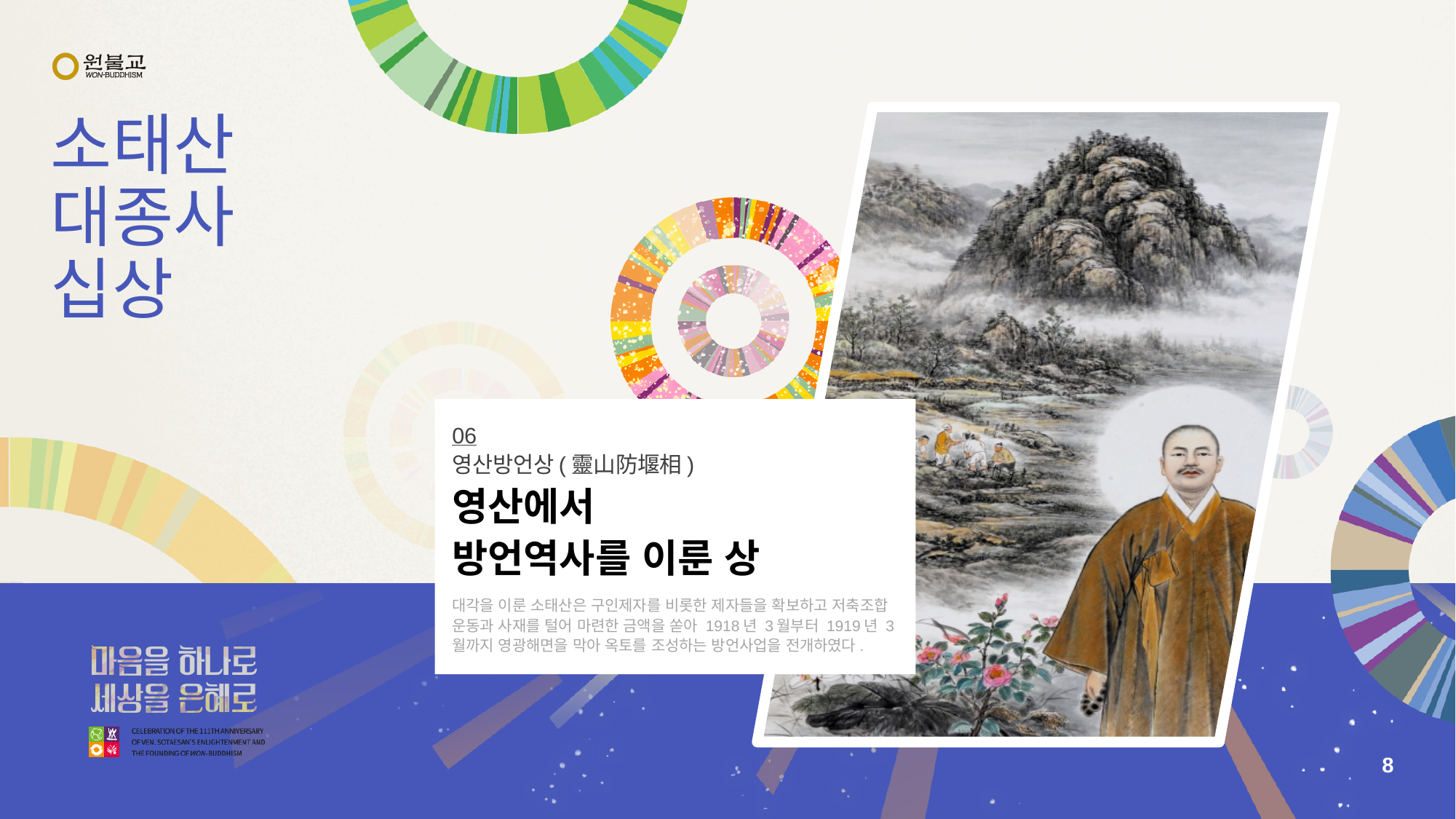

# 소태산 대종사 십상

06
영산방언상(靈山防堰相)
영산에서
방언역사를 이룬 상
대각을 이룬 소태산은 구인제자를 비롯한 제자들을 확보하고 저축조합 운동과 사재를 털어 마련한 금액을 쏟아 1918년 3월부터 1919년 3월까지 영광해면을 막아 옥토를 조성하는 방언사업을 전개하였다.
8